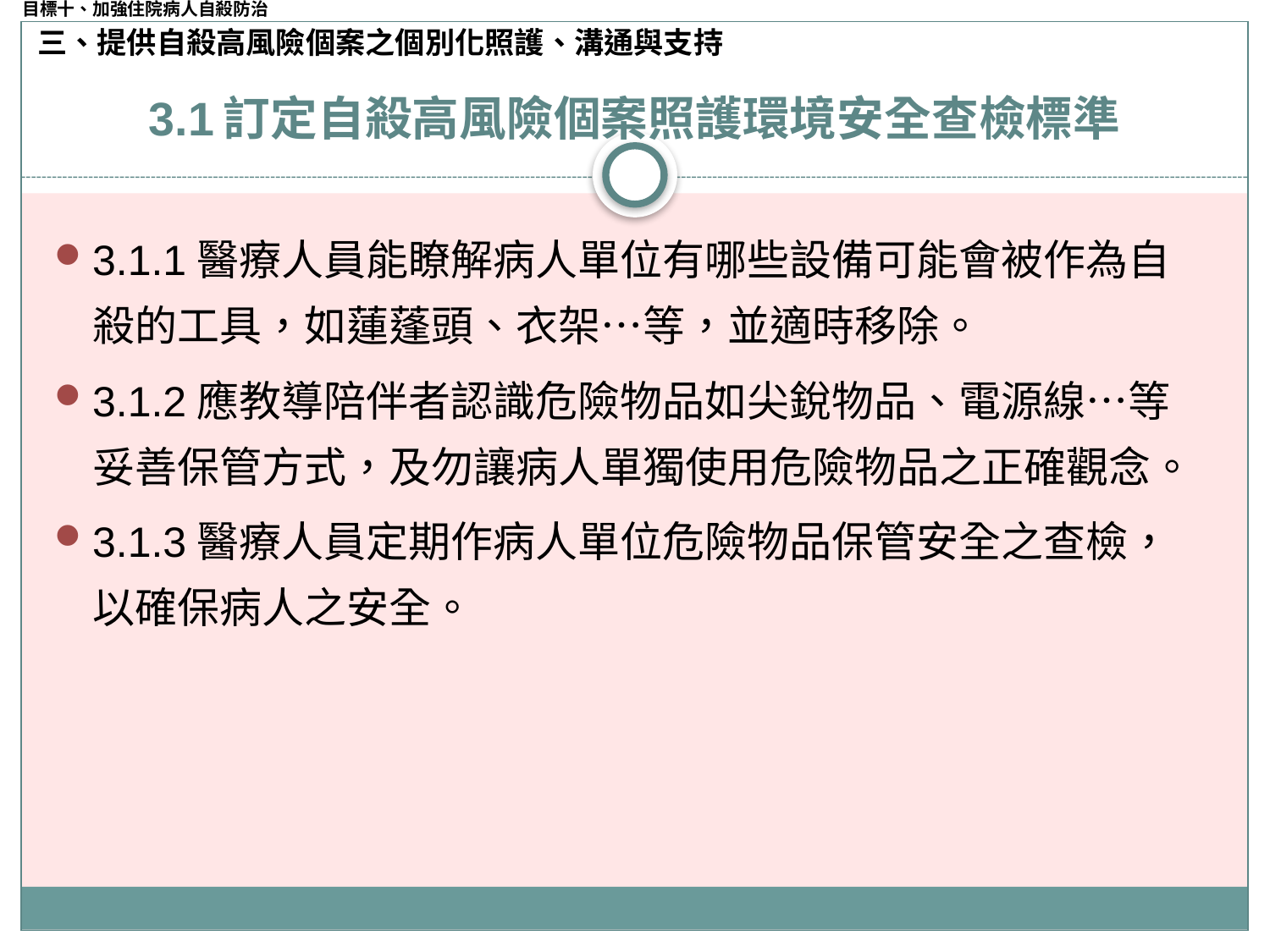

三、提供自殺高風險個案之個別化照護、溝通與支持
# 3.1訂定自殺高風險個案照護環境安全查檢標準
3.1.1醫療人員能瞭解病人單位有哪些設備可能會被作為自殺的工具，如蓮蓬頭、衣架…等，並適時移除。
3.1.2應教導陪伴者認識危險物品如尖銳物品、電源線…等妥善保管方式，及勿讓病人單獨使用危險物品之正確觀念。
3.1.3醫療人員定期作病人單位危險物品保管安全之查檢，以確保病人之安全。